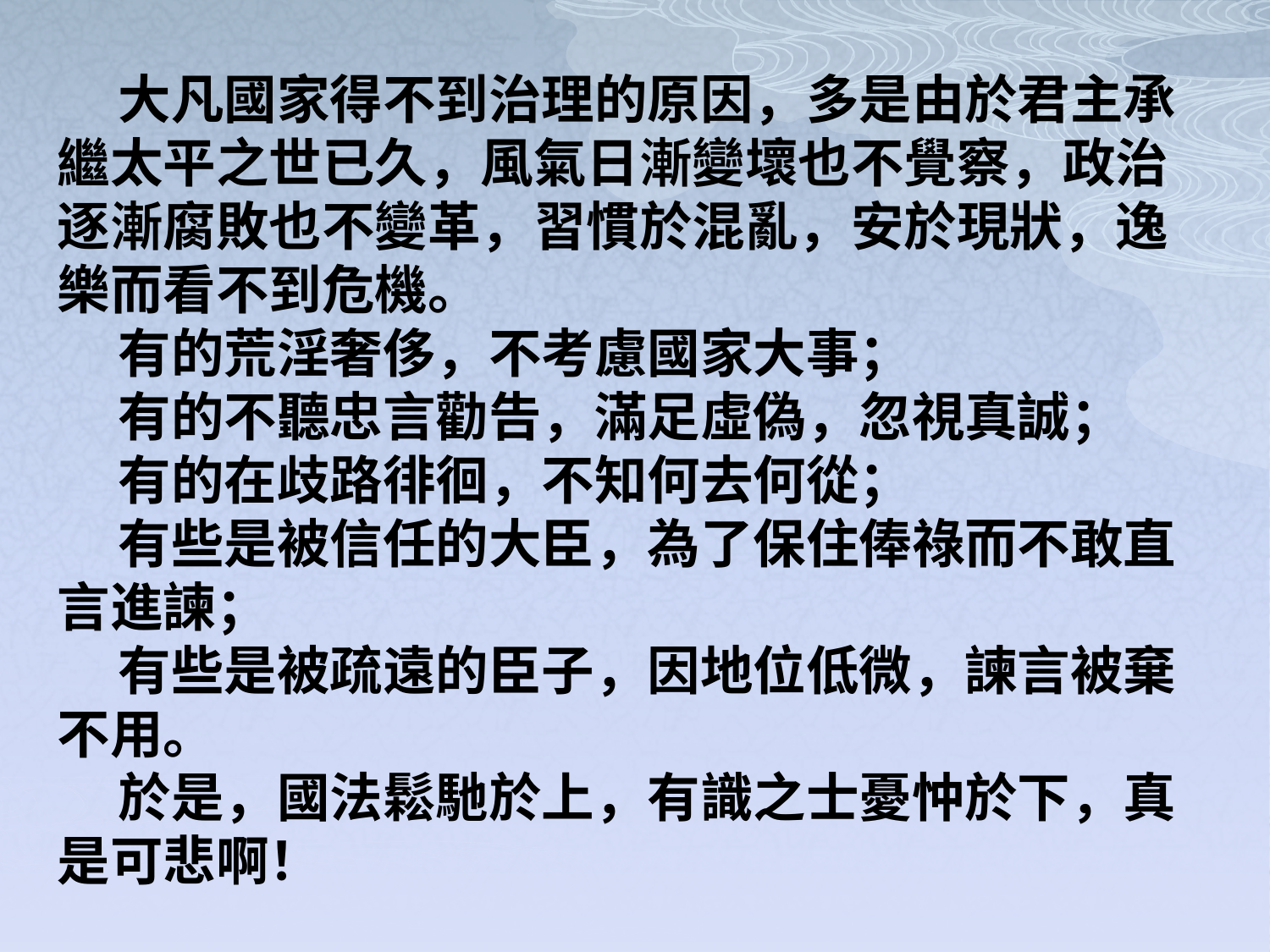

大凡國家得不到治理的原因，多是由於君主承繼太平之世已久，風氣日漸變壞也不覺察，政治逐漸腐敗也不變革，習慣於混亂，安於現狀，逸樂而看不到危機。
    有的荒淫奢侈，不考慮國家大事；
    有的不聽忠言勸告，滿足虛偽，忽視真誠；
    有的在歧路徘徊，不知何去何從；
    有些是被信任的大臣，為了保住俸祿而不敢直言進諫；
    有些是被疏遠的臣子，因地位低微，諫言被棄不用。
    於是，國法鬆馳於上，有識之士憂忡於下，真是可悲啊！